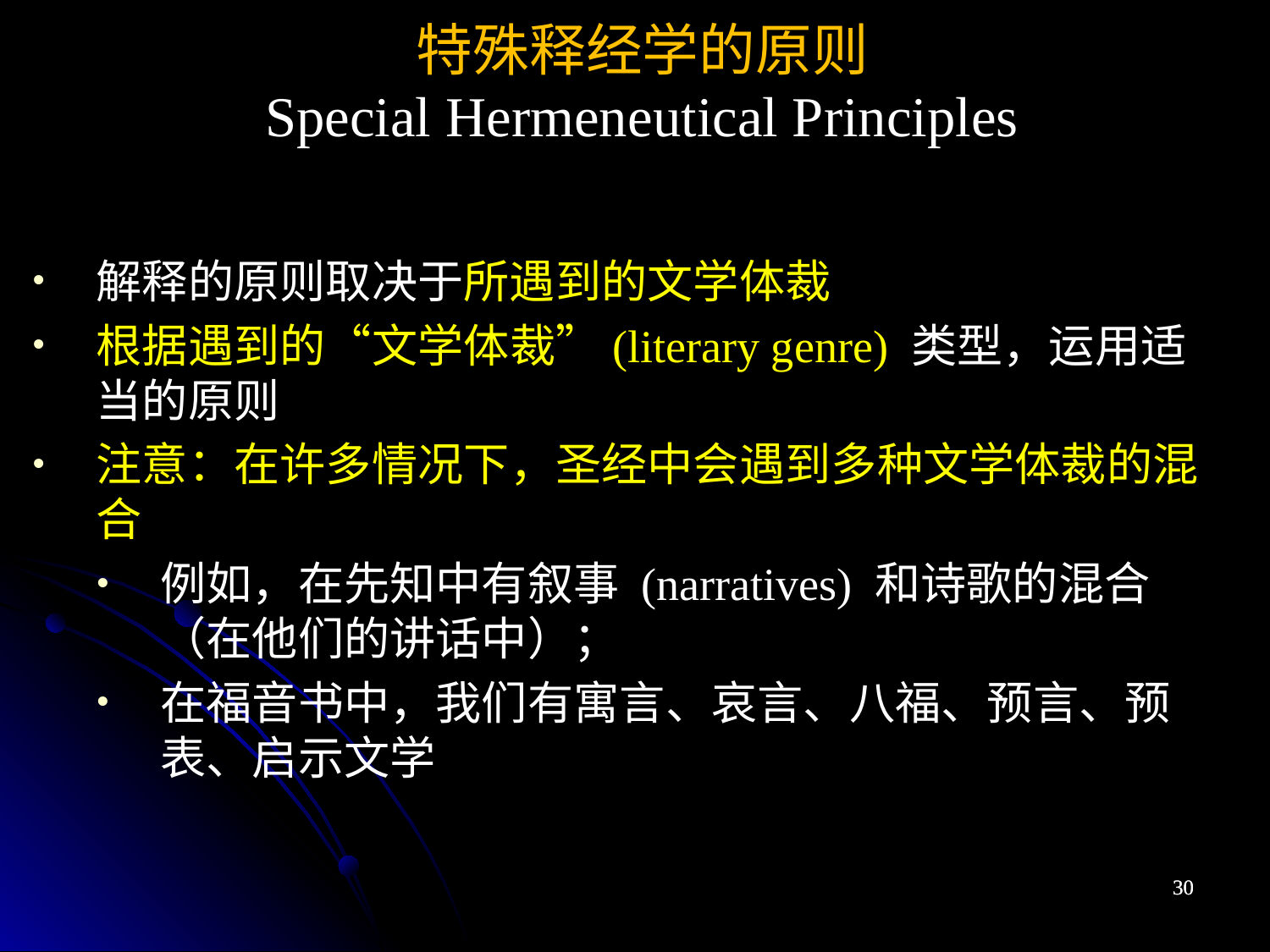

特殊释经学的原则
Special Hermeneutical Principles
解释的原则取决于所遇到的文学体裁
根据遇到的“文学体裁”(literary genre) 类型，运用适当的原则
注意：在许多情况下，圣经中会遇到多种文学体裁的混合
例如，在先知中有叙事 (narratives) 和诗歌的混合（在他们的讲话中）；
在福音书中，我们有寓言、哀言、八福、预言、预表、启示文学
30
30